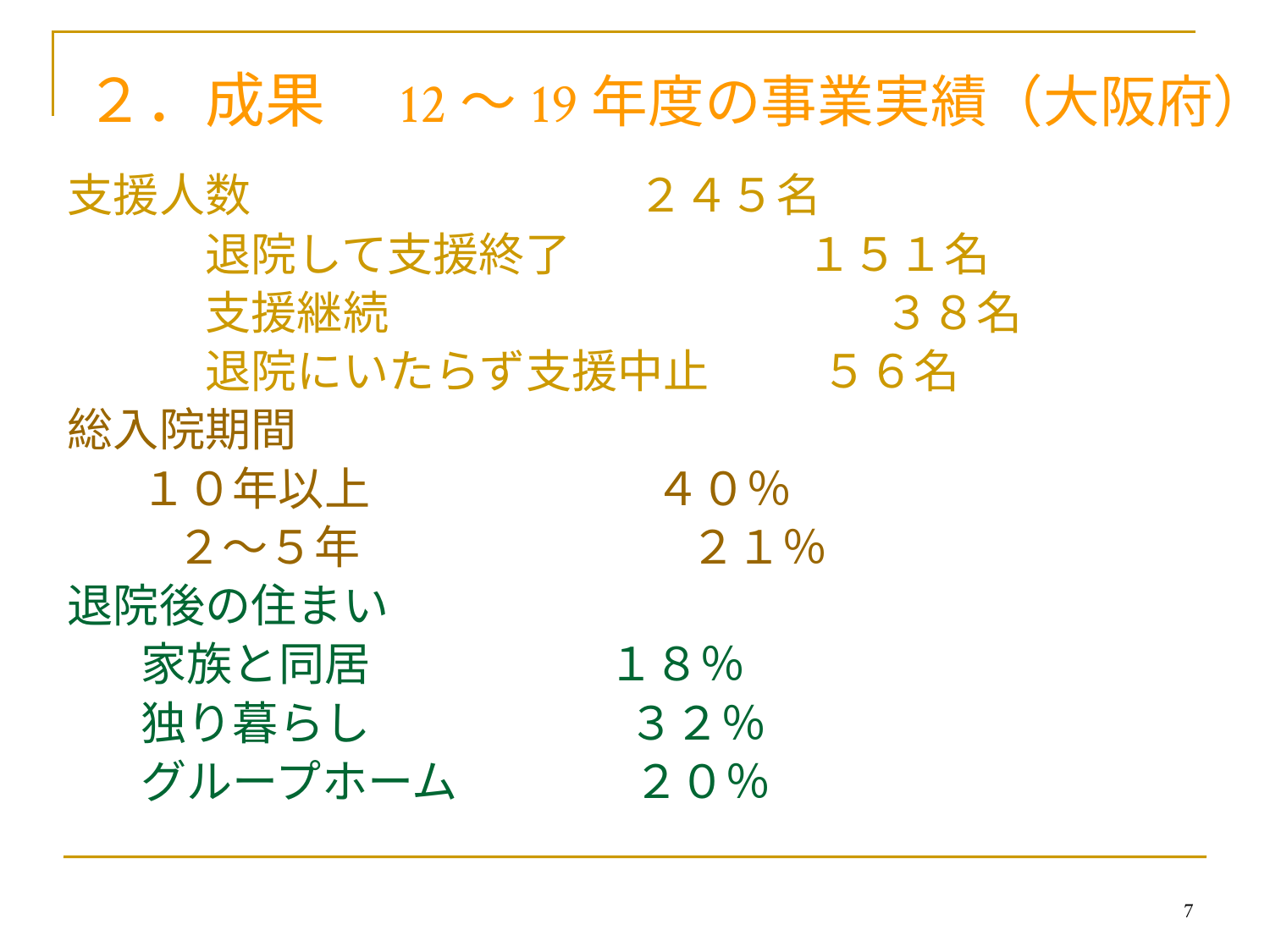

# ２．成果　12～19年度の事業実績（大阪府）
支援人数　　　                        ２４５名
　　　退院して支援終了　　　     　１５１名
　　　支援継続　　　　　　　　      　  ３８名
　　　退院にいたらず支援中止　 　 ５６名
総入院期間
      １０年以上　                       ４０％
     　２～５年 　　                      ２１％
退院後の住まい
      家族と同居                       １８％
      独り暮らし                         ３２％
      グループホーム                 ２０％

7